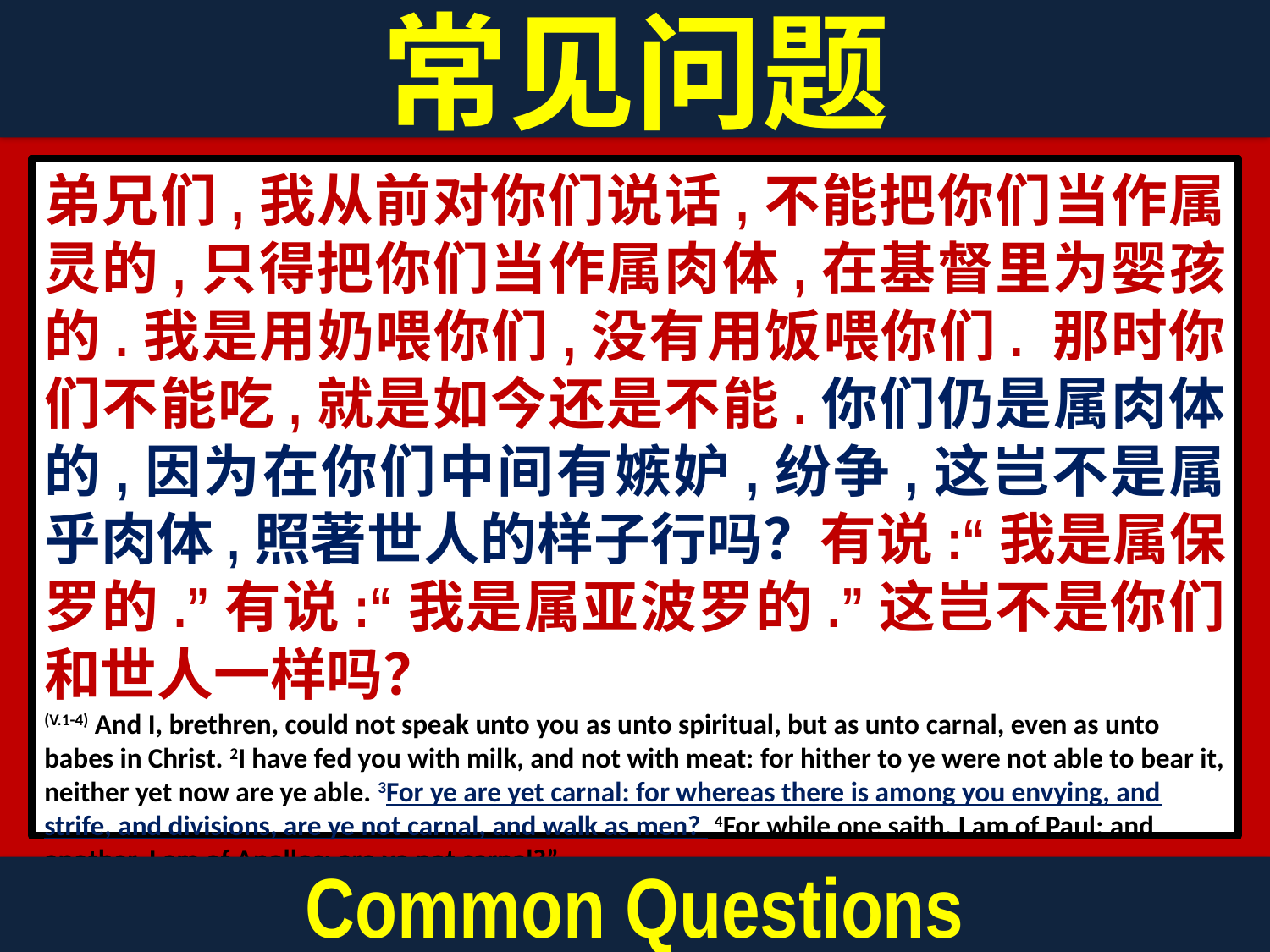

常见问题
弟兄们,我从前对你们说话,不能把你们当作属灵的,只得把你们当作属肉体,在基督里为婴孩的.我是用奶喂你们,没有用饭喂你们. 那时你们不能吃,就是如今还是不能.你们仍是属肉体的,因为在你们中间有嫉妒,纷争,这岂不是属乎肉体,照著世人的样子行吗？有说:“我是属保罗的.”有说:“我是属亚波罗的.”这岂不是你们和世人一样吗？
(V.1-4) And I, brethren, could not speak unto you as unto spiritual, but as unto carnal, even as unto babes in Christ. 2I have fed you with milk, and not with meat: for hither to ye were not able to bear it, neither yet now are ye able. 3For ye are yet carnal: for whereas there is among you envying, and strife, and divisions, are ye not carnal, and walk as men?  4For while one saith, I am of Paul; and another, I am of Apollos; are ye not carnal?”

Common Questions